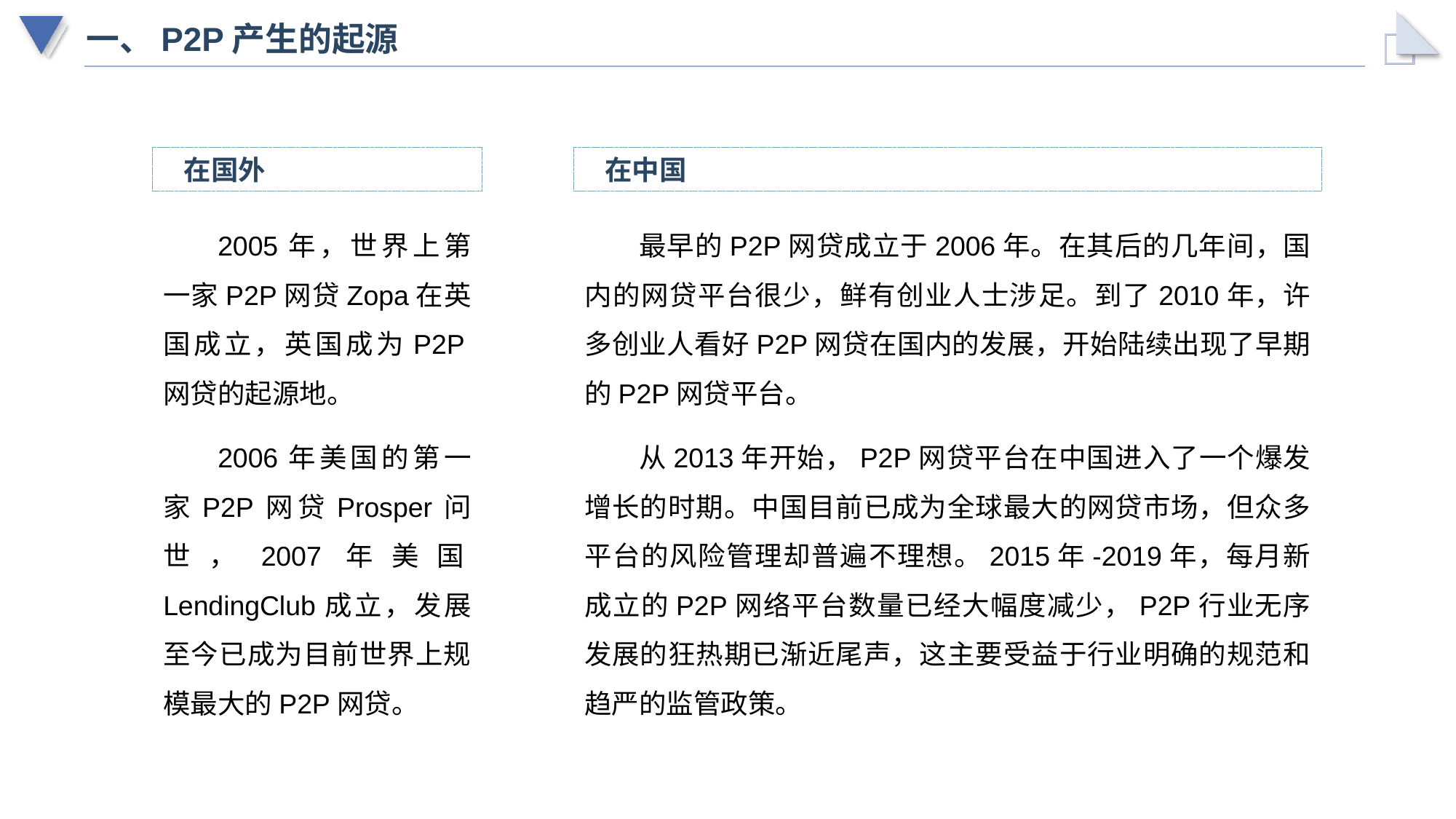

# 一、P2P产生的起源
在国外
在中国
2005年，世界上第一家P2P网贷Zopa在英国成立，英国成为P2P网贷的起源地。
2006年美国的第一家P2P网贷Prosper问世，2007年美国LendingClub成立，发展至今已成为目前世界上规模最大的P2P网贷。
最早的P2P网贷成立于2006年。在其后的几年间，国内的网贷平台很少，鲜有创业人士涉足。到了2010年，许多创业人看好P2P网贷在国内的发展，开始陆续出现了早期的P2P网贷平台。
从2013年开始，P2P网贷平台在中国进入了一个爆发增长的时期。中国目前已成为全球最大的网贷市场，但众多平台的风险管理却普遍不理想。2015年-2019年，每月新成立的P2P网络平台数量已经大幅度减少，P2P行业无序发展的狂热期已渐近尾声，这主要受益于行业明确的规范和趋严的监管政策。